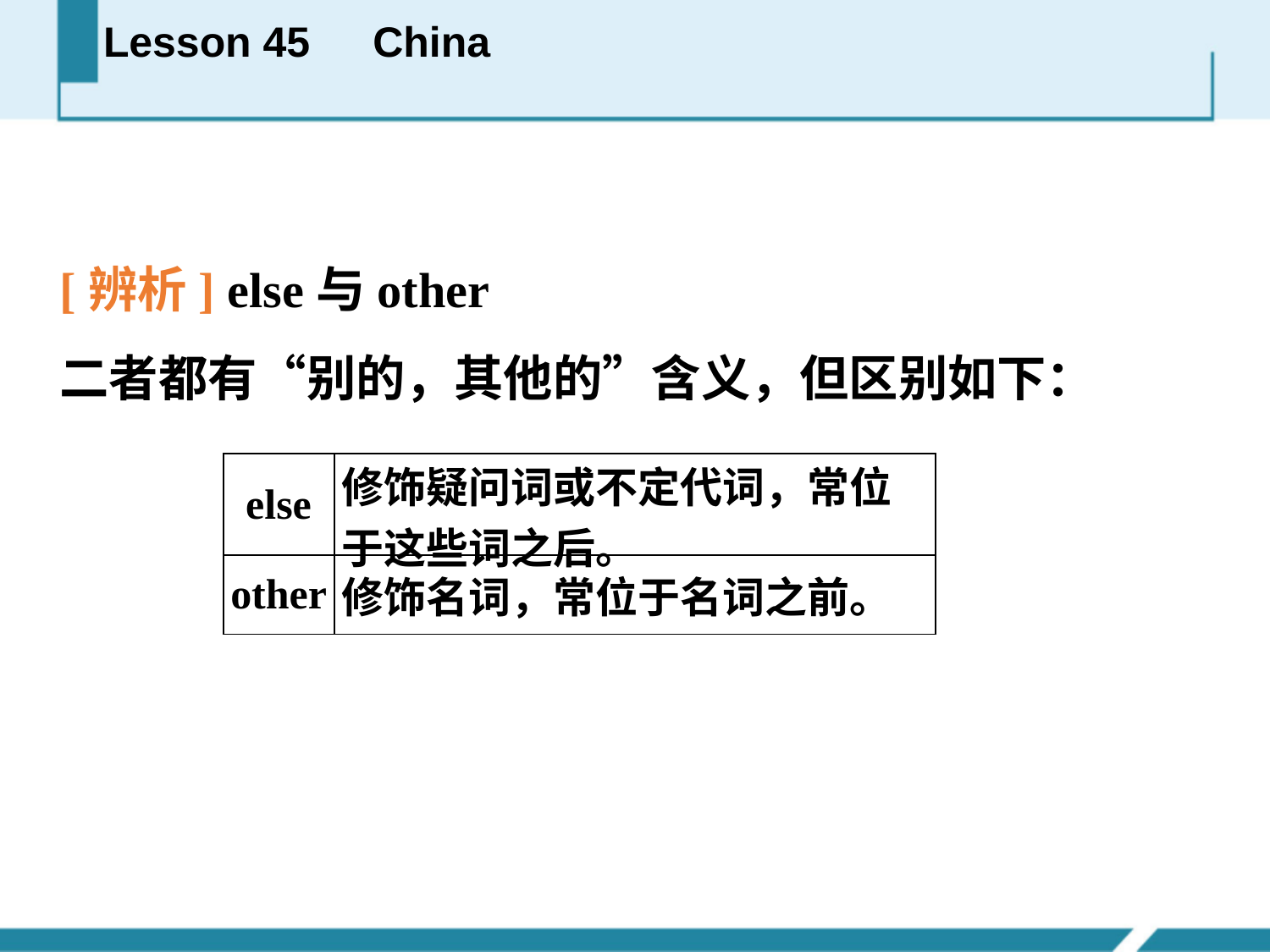

Lesson 45　China
[辨析] else与other
二者都有“别的，其他的”含义，但区别如下：
| else | 修饰疑问词或不定代词，常位于这些词之后。 |
| --- | --- |
| other | 修饰名词，常位于名词之前。 |